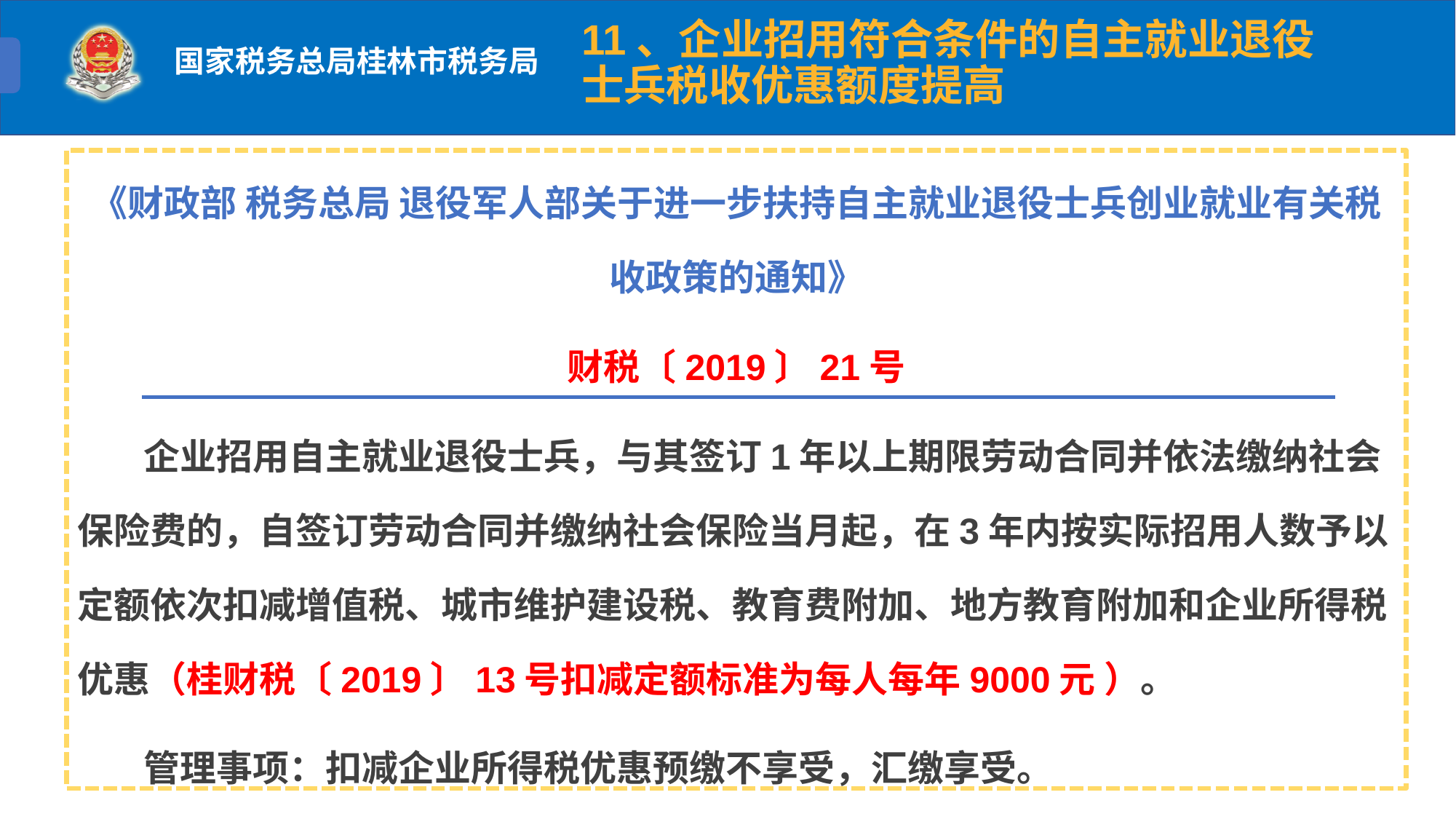

11、企业招用符合条件的自主就业退役士兵税收优惠额度提高
《财政部 税务总局 退役军人部关于进一步扶持自主就业退役士兵创业就业有关税收政策的通知》
财税〔2019〕21号
       企业招用自主就业退役士兵，与其签订1年以上期限劳动合同并依法缴纳社会保险费的，自签订劳动合同并缴纳社会保险当月起，在3年内按实际招用人数予以定额依次扣减增值税、城市维护建设税、教育费附加、地方教育附加和企业所得税优惠（桂财税〔2019〕13号扣减定额标准为每人每年9000元 ）。
       管理事项：扣减企业所得税优惠预缴不享受，汇缴享受。